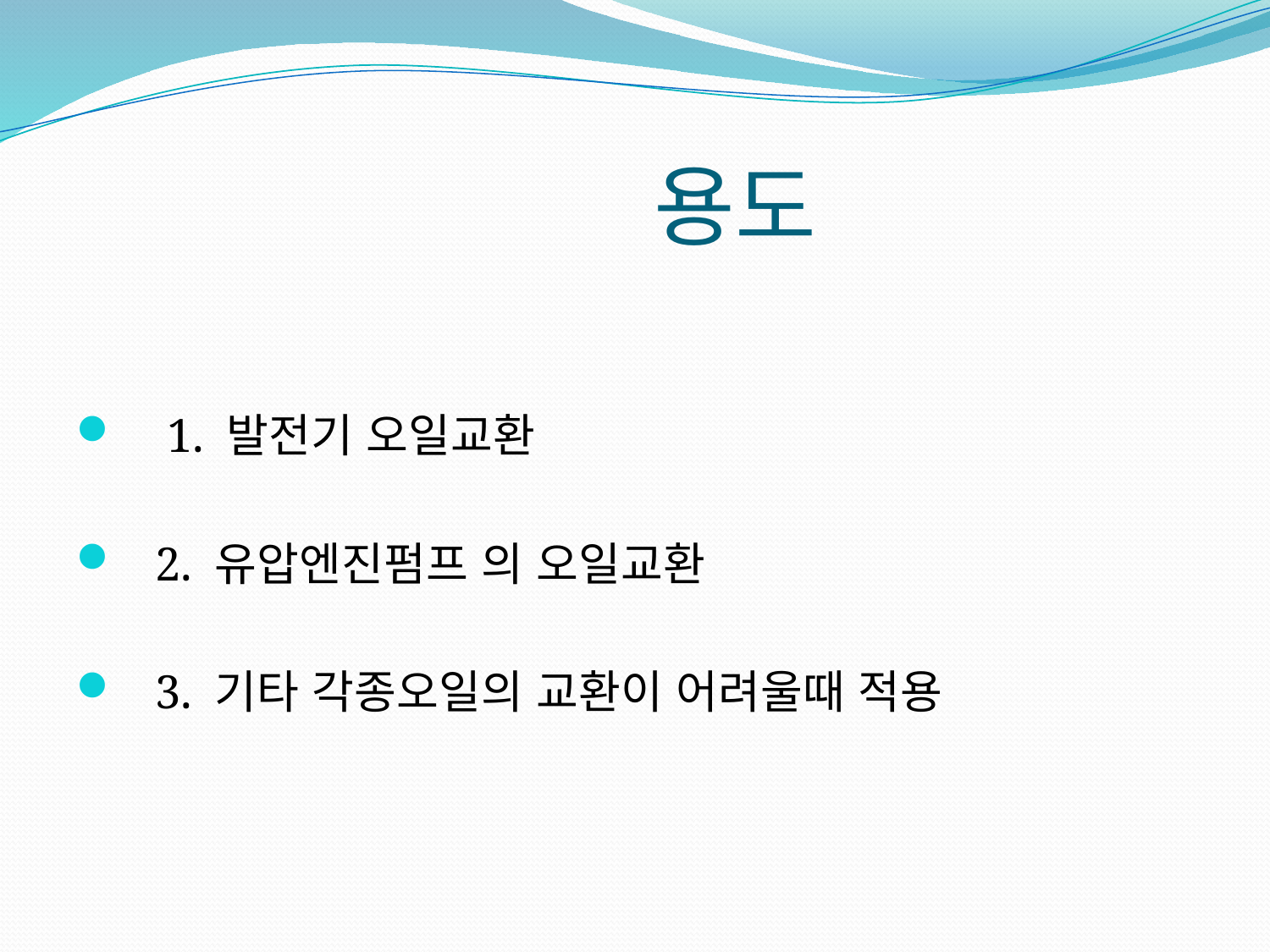

# 용도

    1. 발전기 오일교환

   2. 유압엔진펌프 의 오일교환

   3. 기타 각종오일의 교환이 어려울때 적용